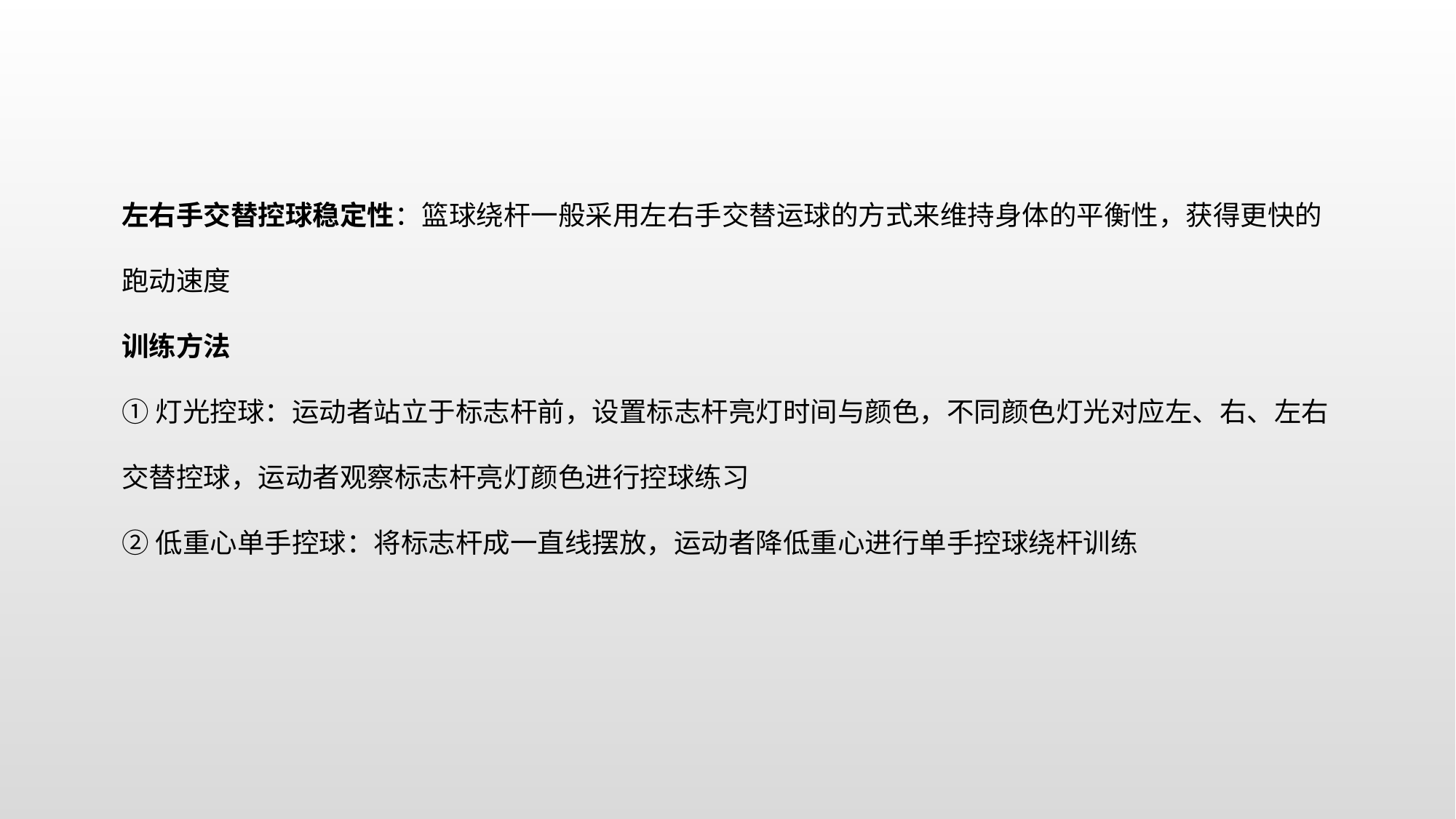

左右手交替控球稳定性：篮球绕杆一般采用左右手交替运球的方式来维持身体的平衡性，获得更快的跑动速度
训练方法
①灯光控球：运动者站立于标志杆前，设置标志杆亮灯时间与颜色，不同颜色灯光对应左、右、左右交替控球，运动者观察标志杆亮灯颜色进行控球练习
②低重心单手控球：将标志杆成一直线摆放，运动者降低重心进行单手控球绕杆训练